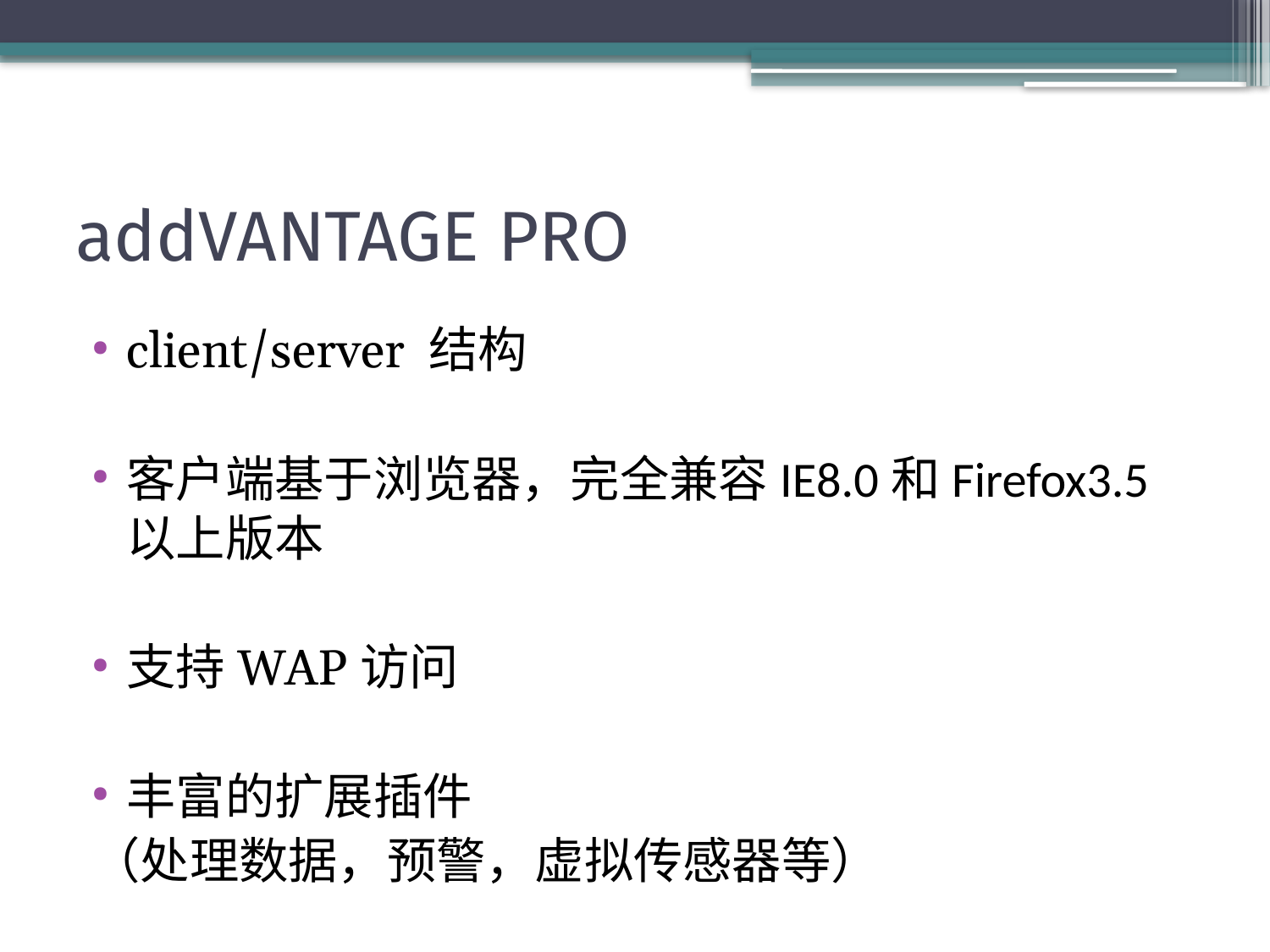

# addVANTAGE PRO
client/server 结构

客户端基于浏览器，完全兼容IE8.0和Firefox3.5以上版本

支持WAP访问

丰富的扩展插件
（处理数据，预警，虚拟传感器等）